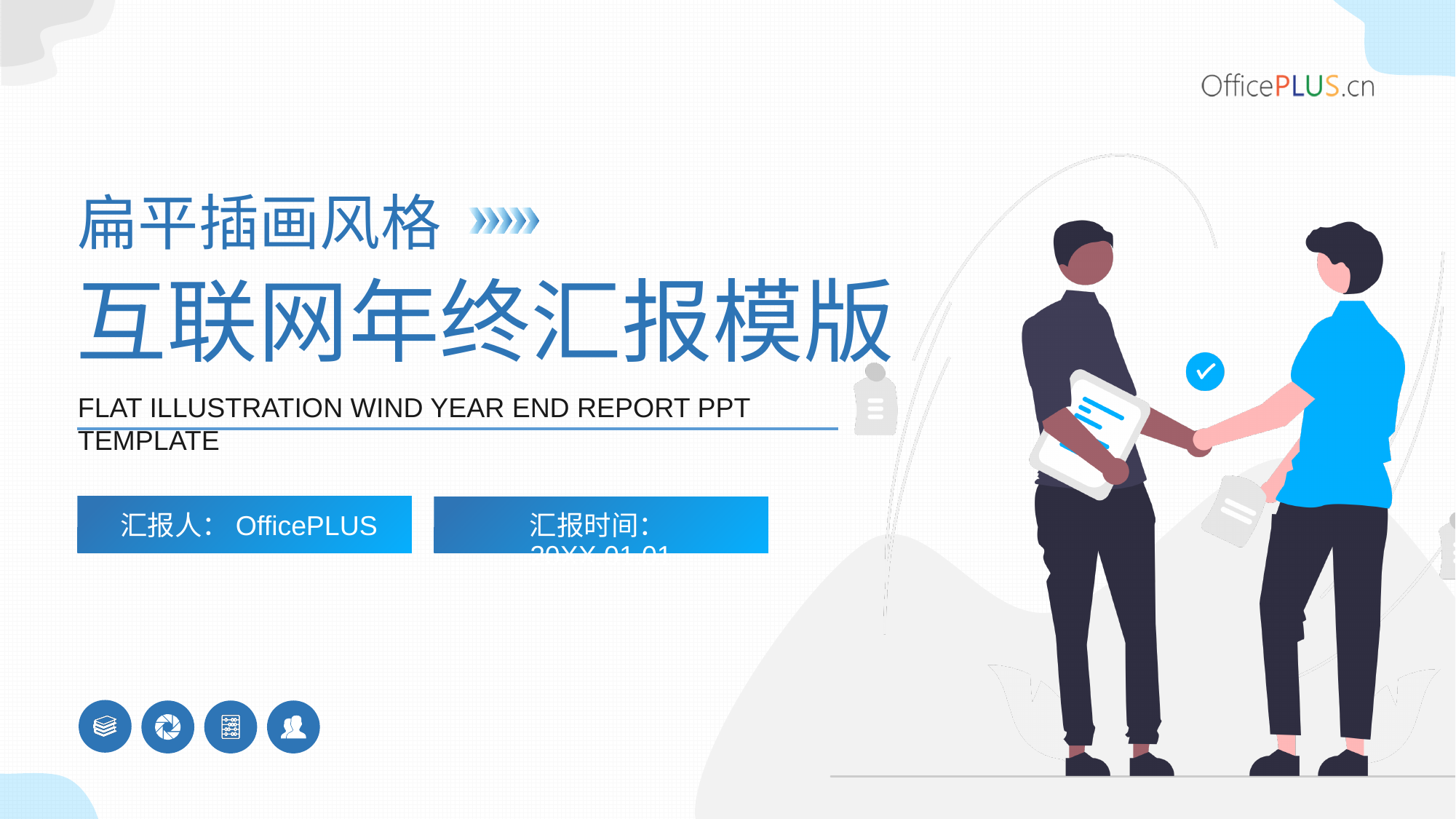

扁平插画风格
# 互联网年终汇报模版
FLAT ILLUSTRATION WIND YEAR END REPORT PPT TEMPLATE
汇报人：OfficePLUS
汇报时间：20XX.01.01